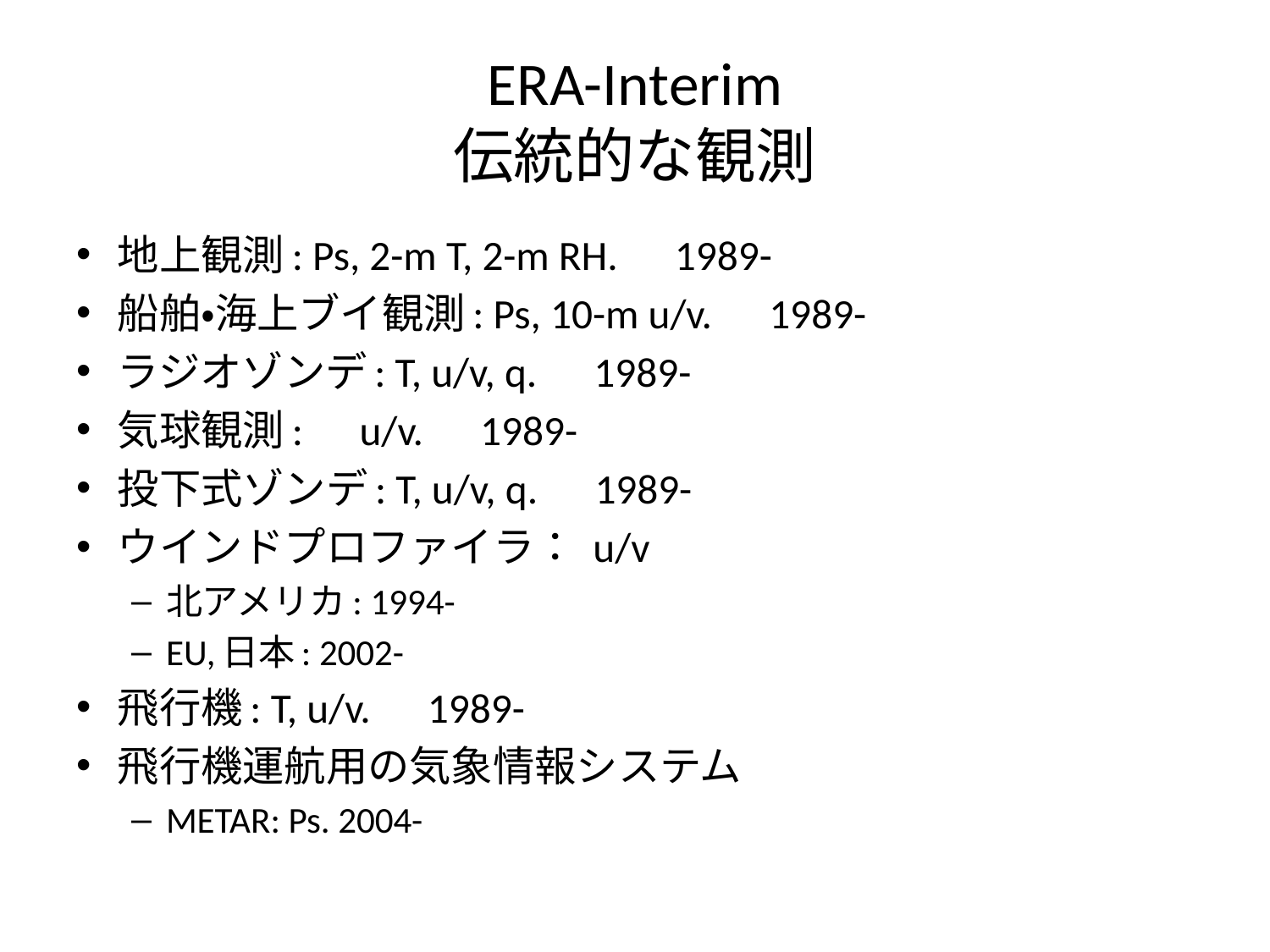

# ERA-Interim 伝統的な観測
地上観測: Ps, 2-m T, 2-m RH.　1989-
船舶・海上ブイ観測: Ps, 10-m u/v.　1989-
ラジオゾンデ: T, u/v, q.　1989-
気球観測:　u/v.　1989-
投下式ゾンデ: T, u/v, q.　1989-
ウインドプロファイラ： u/v
北アメリカ: 1994-
EU,日本: 2002-
飛行機: T, u/v.　1989-
飛行機運航用の気象情報システム
METAR: Ps. 2004-